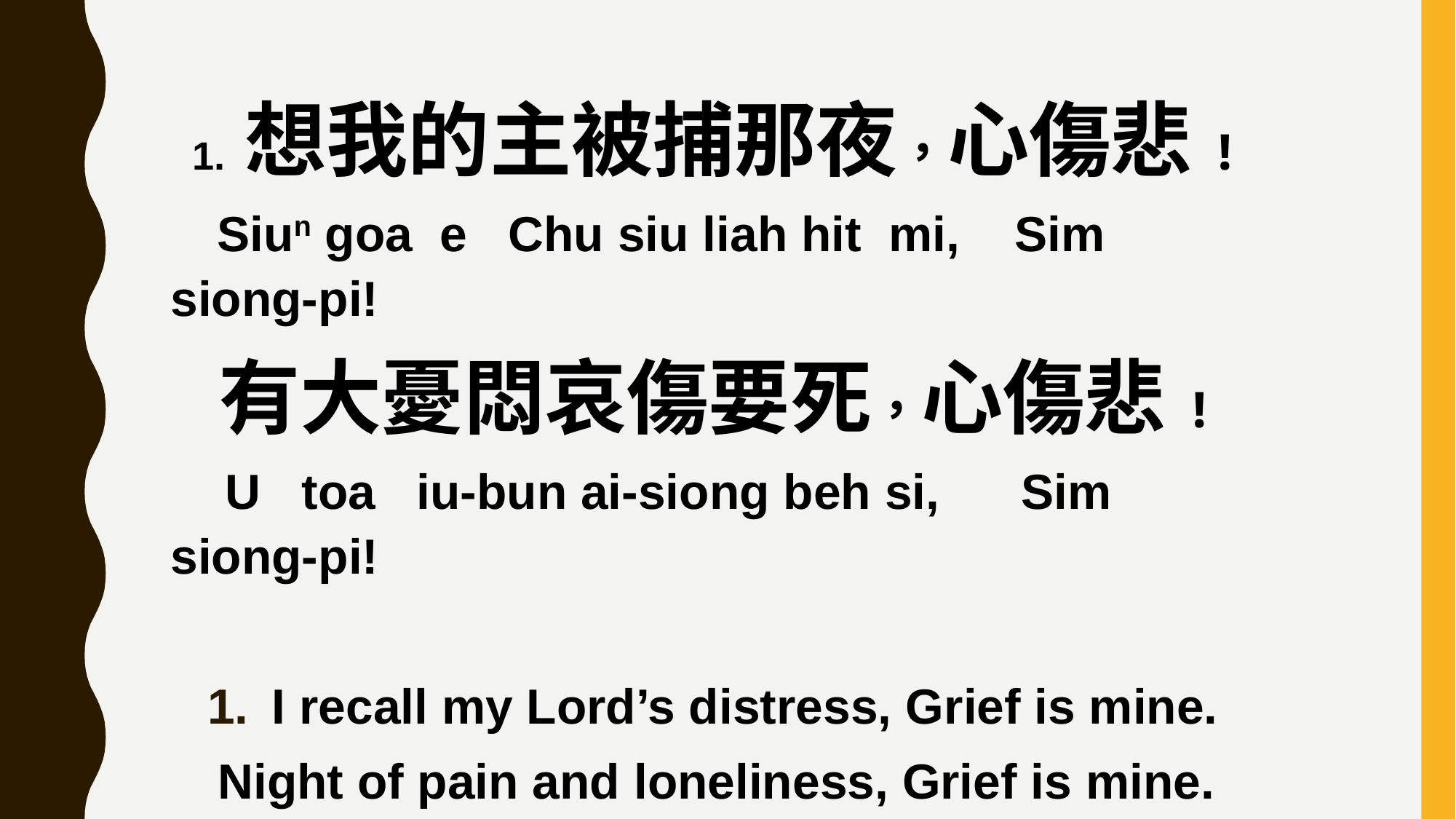

1. 想我的主被捕那夜，心傷悲!
    Siun goa  e   Chu siu liah hit  mi,    Sim siong-pi!
有大憂悶哀傷要死，心傷悲!
    U   toa   iu-bun ai-siong beh si,      Sim siong-pi!

I recall my Lord’s distress, Grief is mine.
Night of pain and loneliness, Grief is mine.